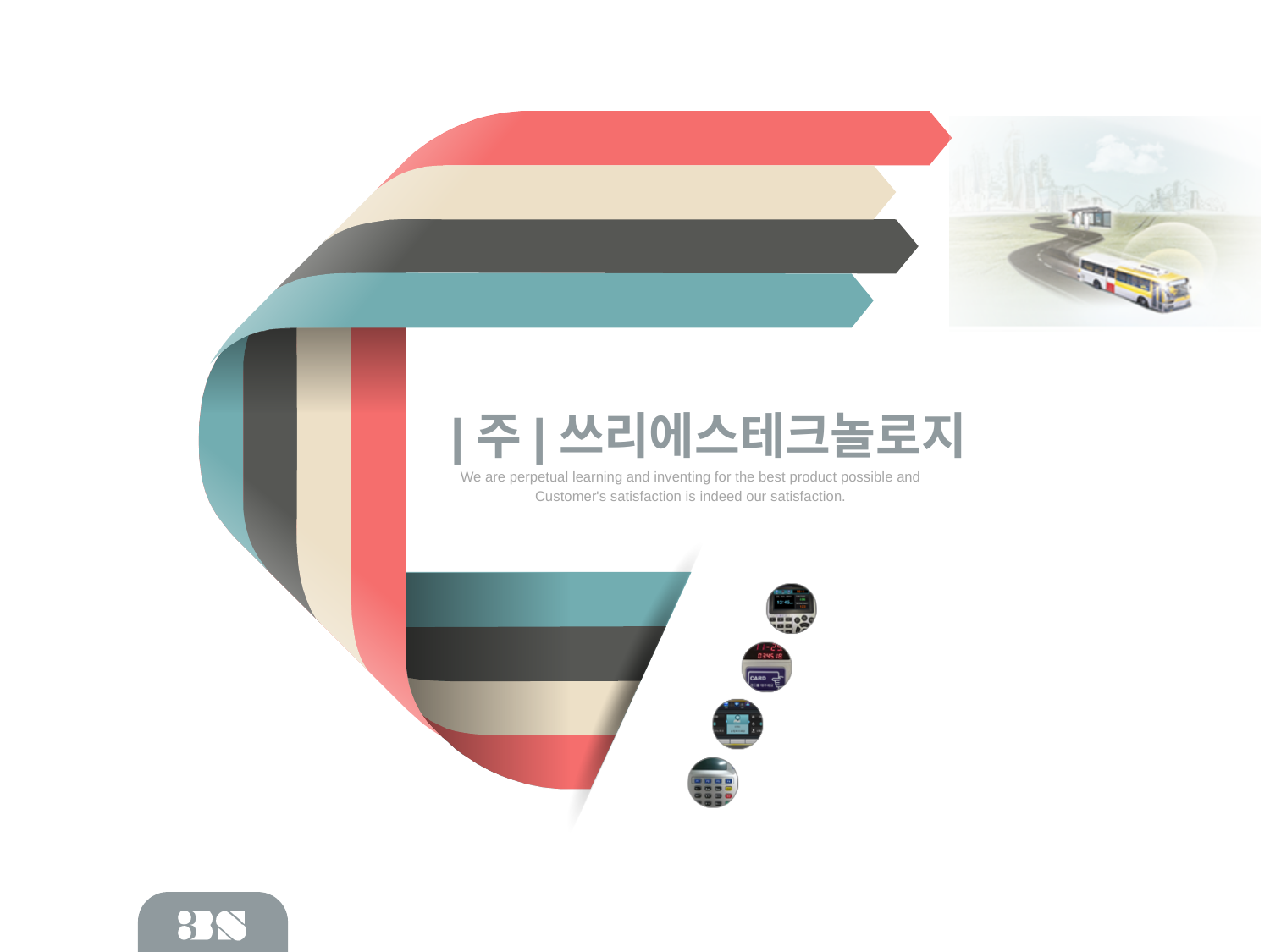

# |주|쓰리에스테크놀로지
We are perpetual learning and inventing for the best product possible and
Customer's satisfaction is indeed our satisfaction.